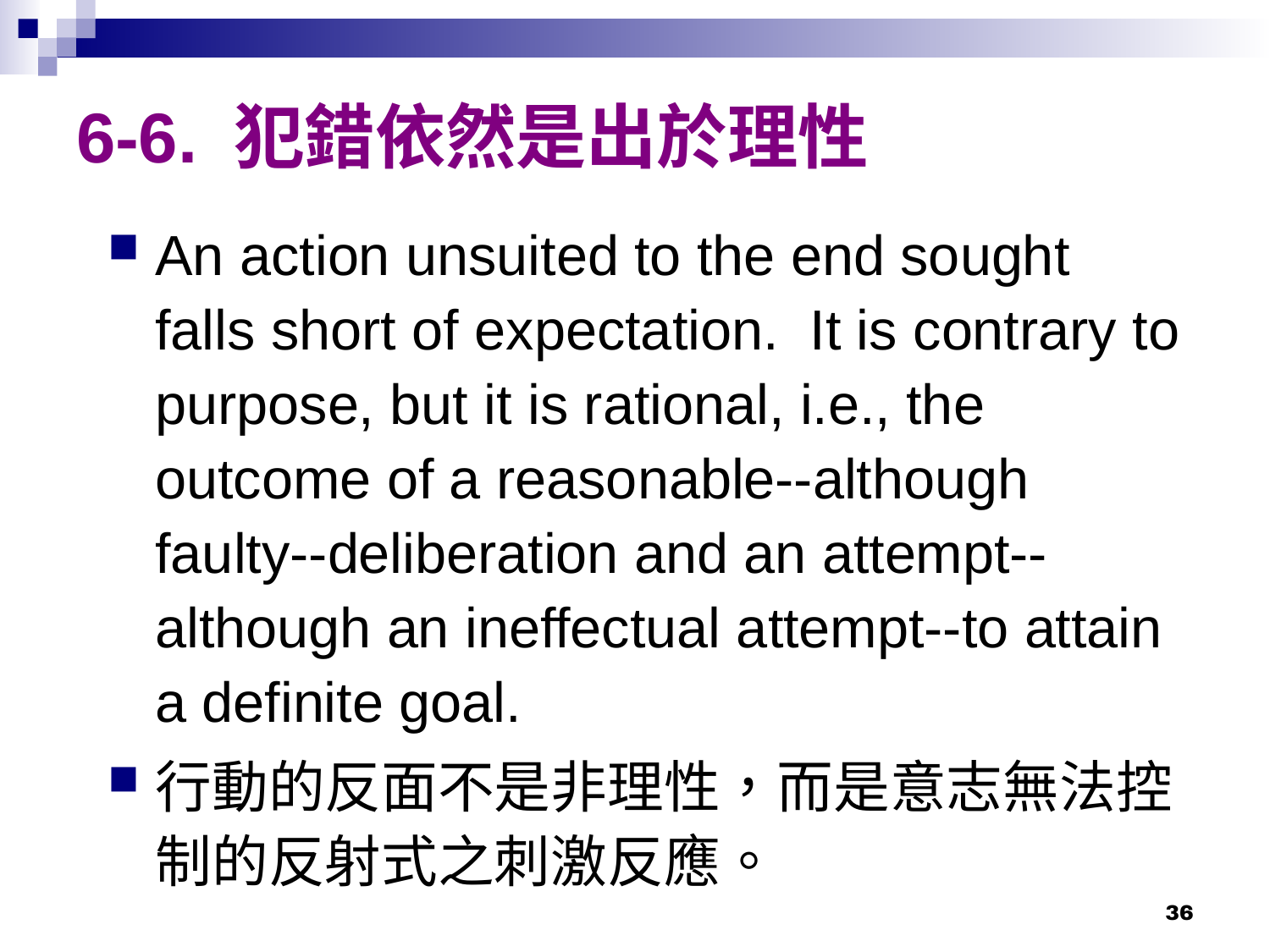

# 6-6. 犯錯依然是出於理性
An action unsuited to the end sought falls short of expectation.  It is contrary to purpose, but it is rational, i.e., the outcome of a reasonable--although faulty--deliberation and an attempt--although an ineffectual attempt--to attain a definite goal.
行動的反面不是非理性，而是意志無法控制的反射式之刺激反應。
36